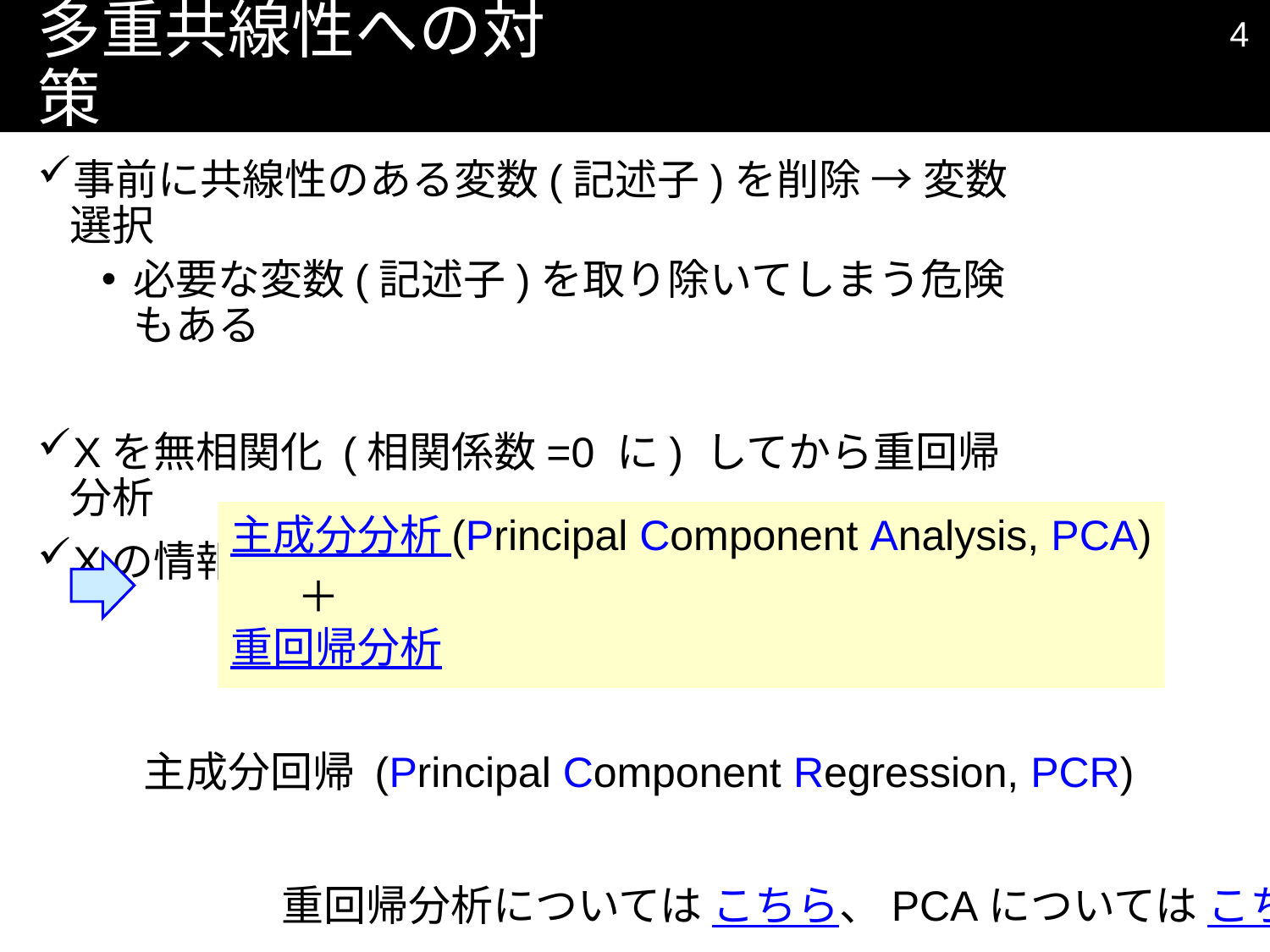

4
# 多重共線性への対策
事前に共線性のある変数(記述子)を削除 → 変数選択
必要な変数(記述子)を取り除いてしまう危険もある

Xを無相関化 (相関係数=0 に) してから重回帰分析
Xの情報の一部のみを使用して重回帰分析
主成分分析 (Principal Component Analysis, PCA)
      ＋
重回帰分析

主成分回帰 (Principal Component Regression, PCR)
重回帰分析については こちら、PCAについては こちら